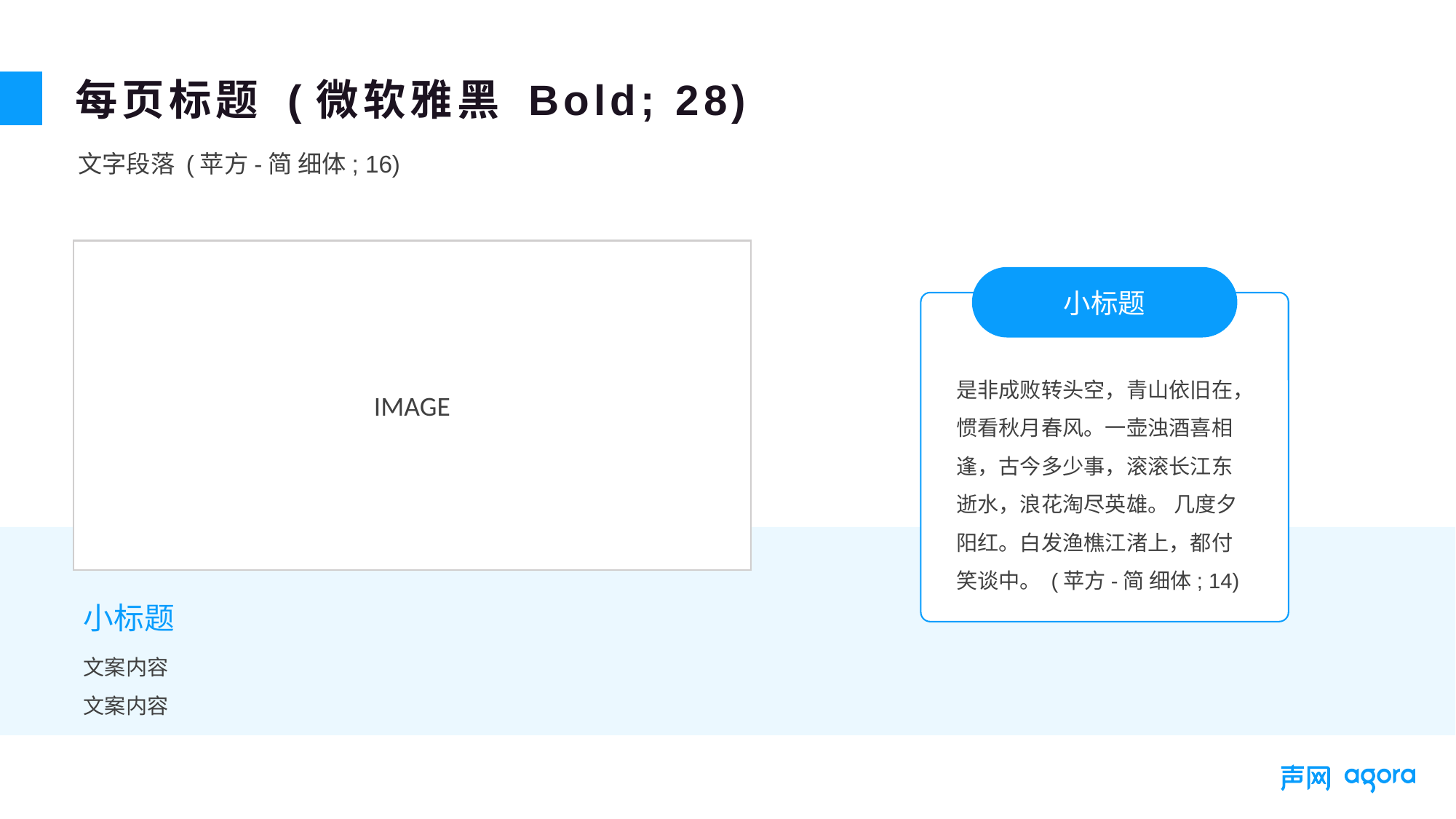

每页标题 (微软雅黑 Bold; 28)

文字段落 (苹方-简 细体; 16)
IMAGE
小标题

是非成败转头空，青山依旧在，惯看秋月春风。一壶浊酒喜相逢，古今多少事，滚滚长江东逝水，浪花淘尽英雄。 几度夕阳红。白发渔樵江渚上，都付笑谈中。 (苹方-简 细体; 14)

小标题
文案内容
文案内容